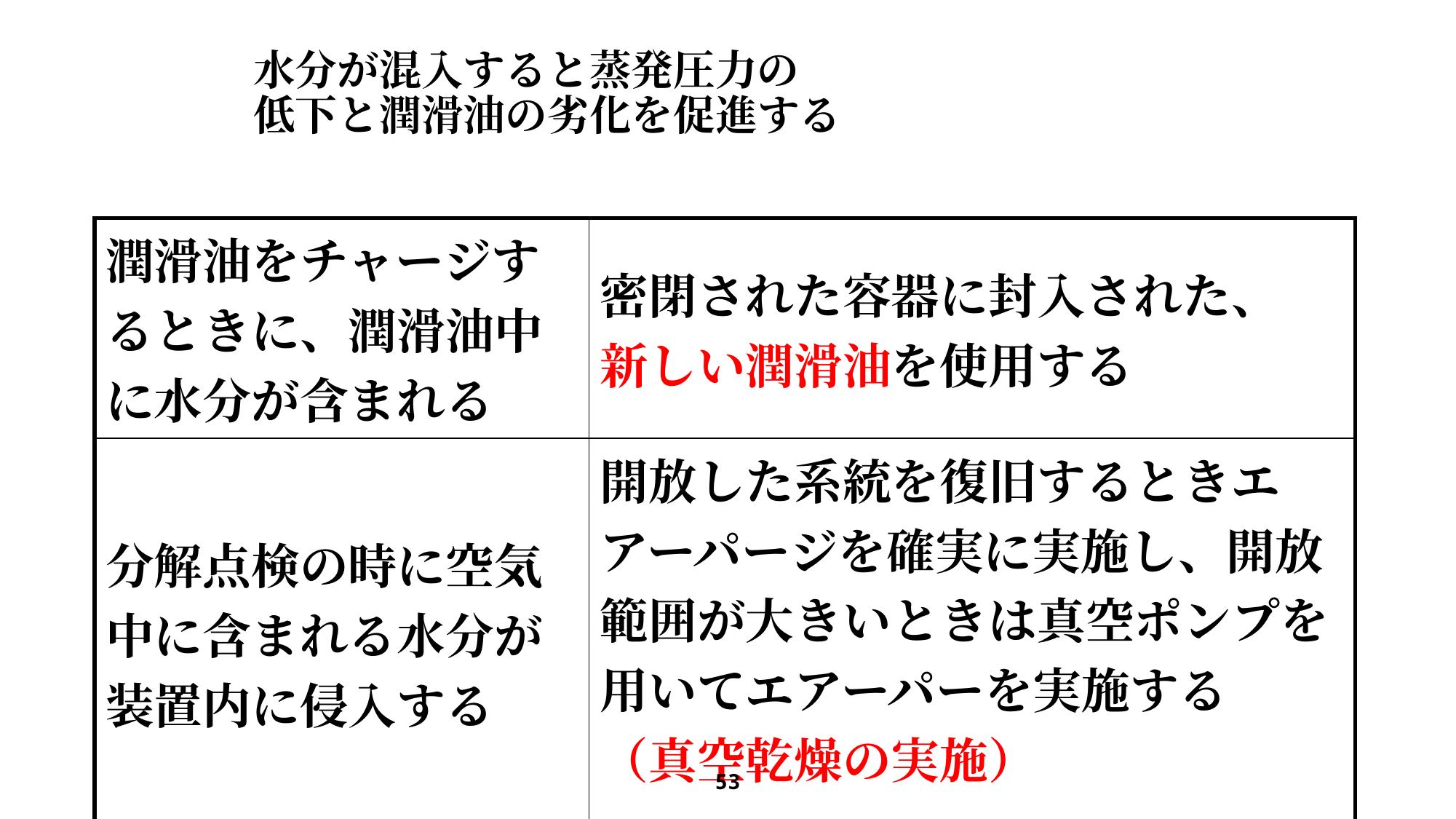

# 水分が混入すると蒸発圧力の 低下と潤滑油の劣化を促進する
| 潤滑油をチャージす るときに、潤滑油中 に水分が含まれる | 密閉された容器に封入された、 新しい潤滑油を使用する |
| --- | --- |
| 分解点検の時に空気 中に含まれる水分が 装置内に侵入する | 開放した系統を復旧するときエアーパージを確実に実施し、開放範囲が大きいときは真空ポンプを用いてエアーパーを実施する （真空乾燥の実施） |
53